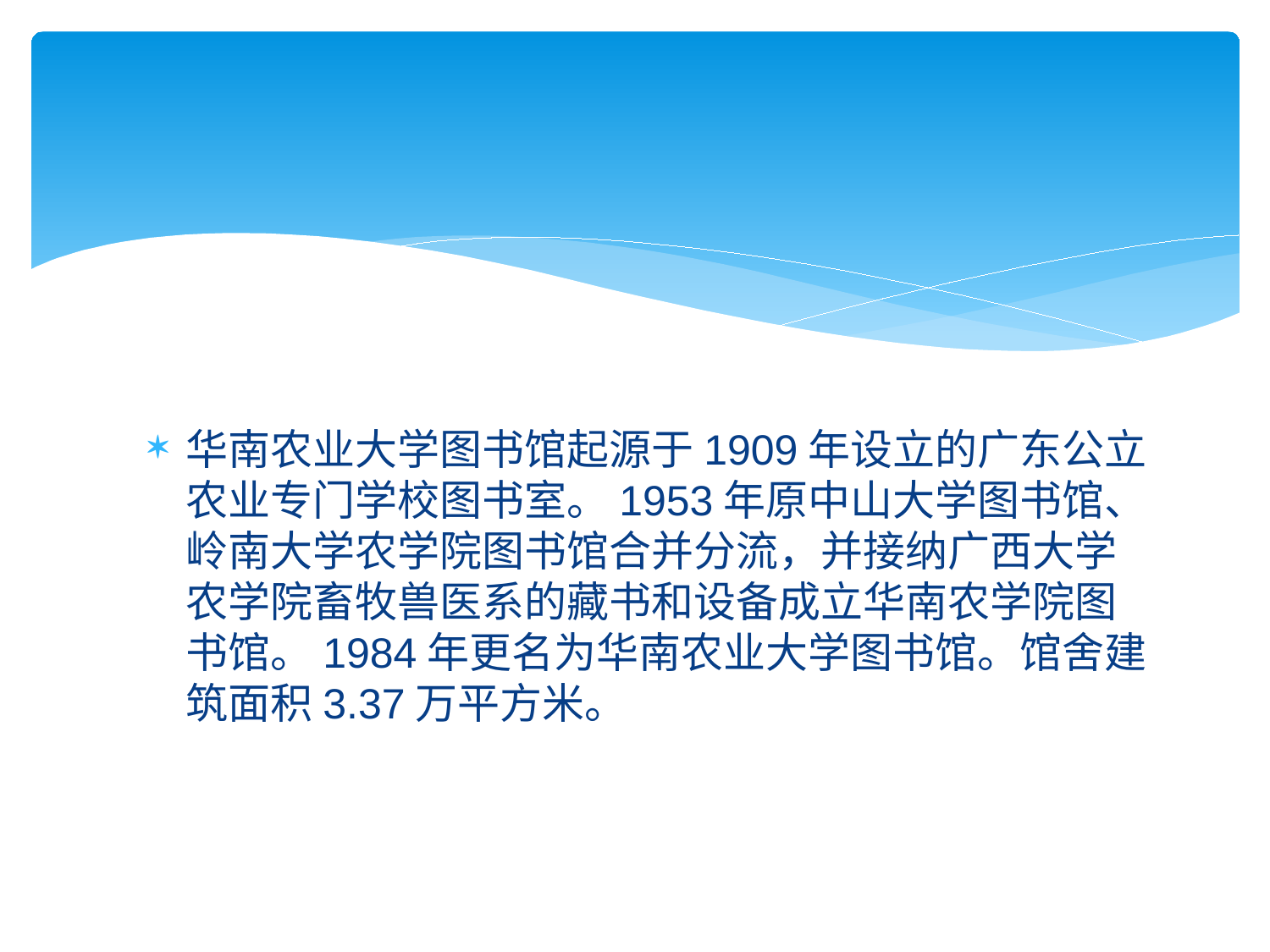

#
华南农业大学图书馆起源于1909年设立的广东公立农业专门学校图书室。1953年原中山大学图书馆、岭南大学农学院图书馆合并分流，并接纳广西大学农学院畜牧兽医系的藏书和设备成立华南农学院图书馆。1984年更名为华南农业大学图书馆。馆舍建筑面积3.37万平方米。